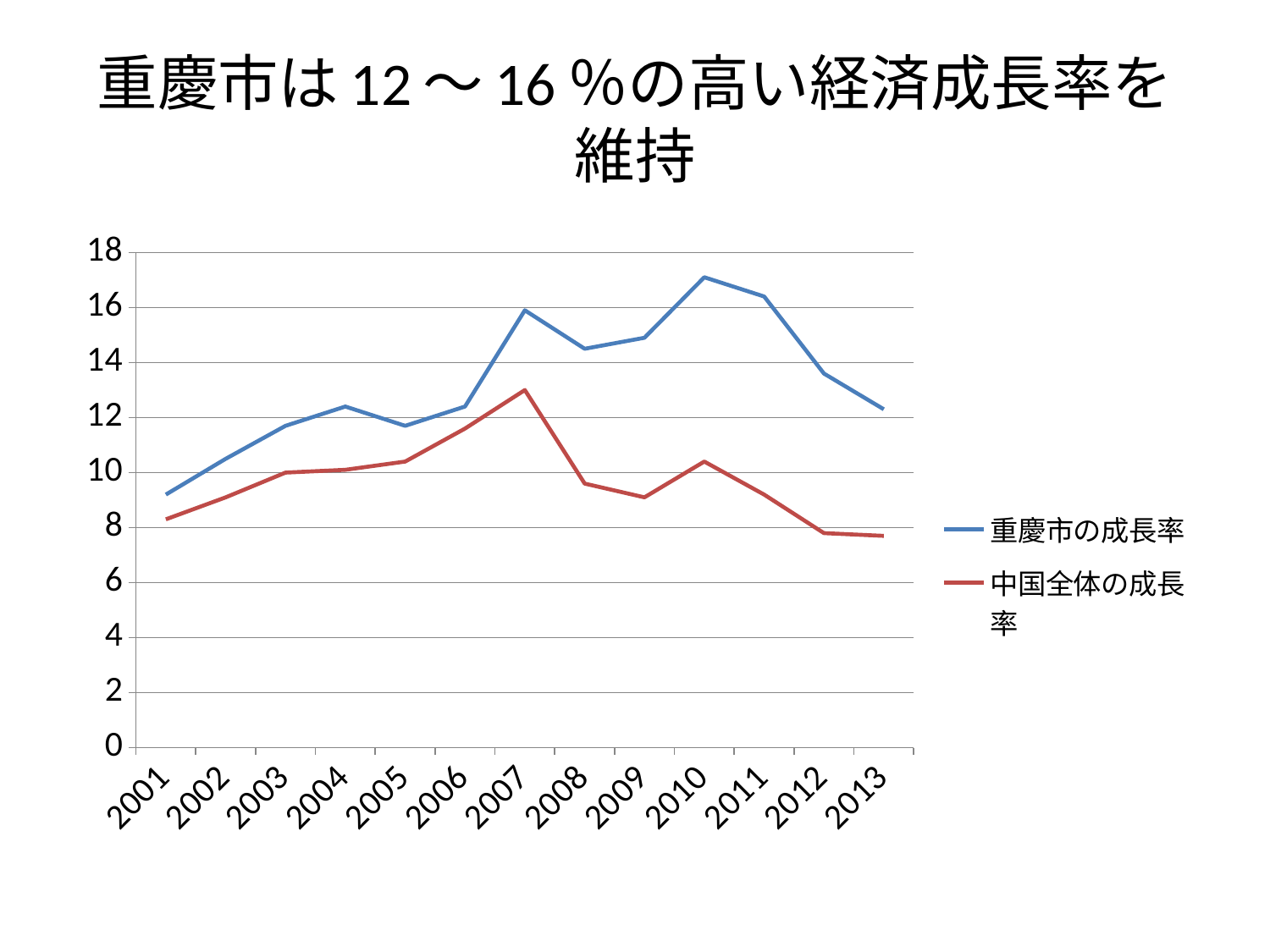

# 重慶市は12～16％の高い経済成長率を維持

### Chart

| Category | 重慶市の成長率 | 中国全体の成長率 |
|---|---|---|
| 2001 | 9.2 | 8.3 |
| 2002 | 10.5 | 9.1 |
| 2003 | 11.7 | 10.0 |
| 2004 | 12.4 | 10.1 |
| 2005 | 11.7 | 10.4 |
| 2006 | 12.4 | 11.6 |
| 2007 | 15.9 | 13.0 |
| 2008 | 14.5 | 9.6 |
| 2009 | 14.9 | 9.1 |
| 2010 | 17.1 | 10.4 |
| 2011 | 16.4 | 9.2 |
| 2012 | 13.6 | 7.8 |
| 2013 | 12.3 | 7.7 |